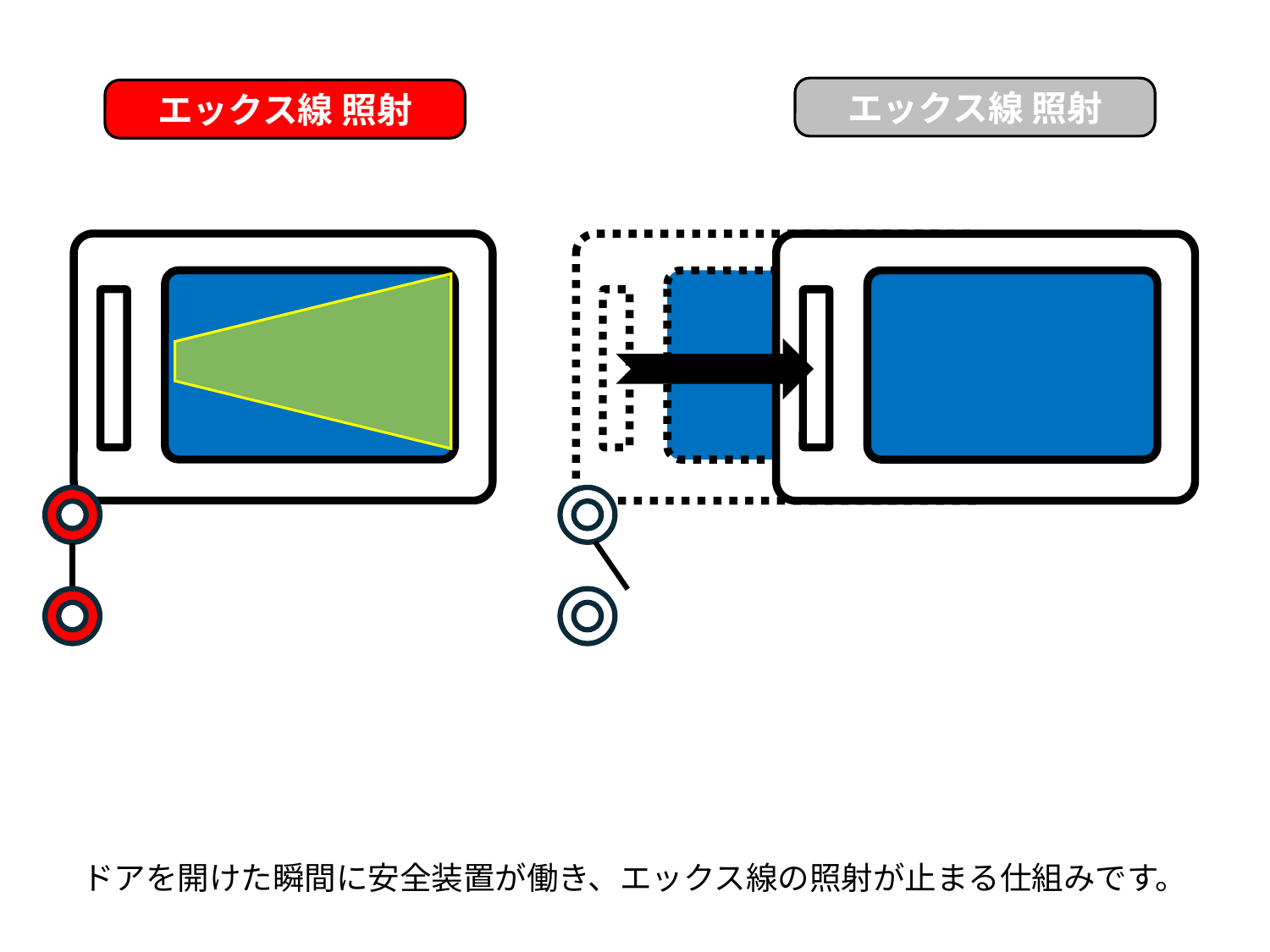

エックス線 照射
エックス線 照射

ドアを開けた瞬間に安全装置が働き、エックス線の照射が止まる仕組みです。